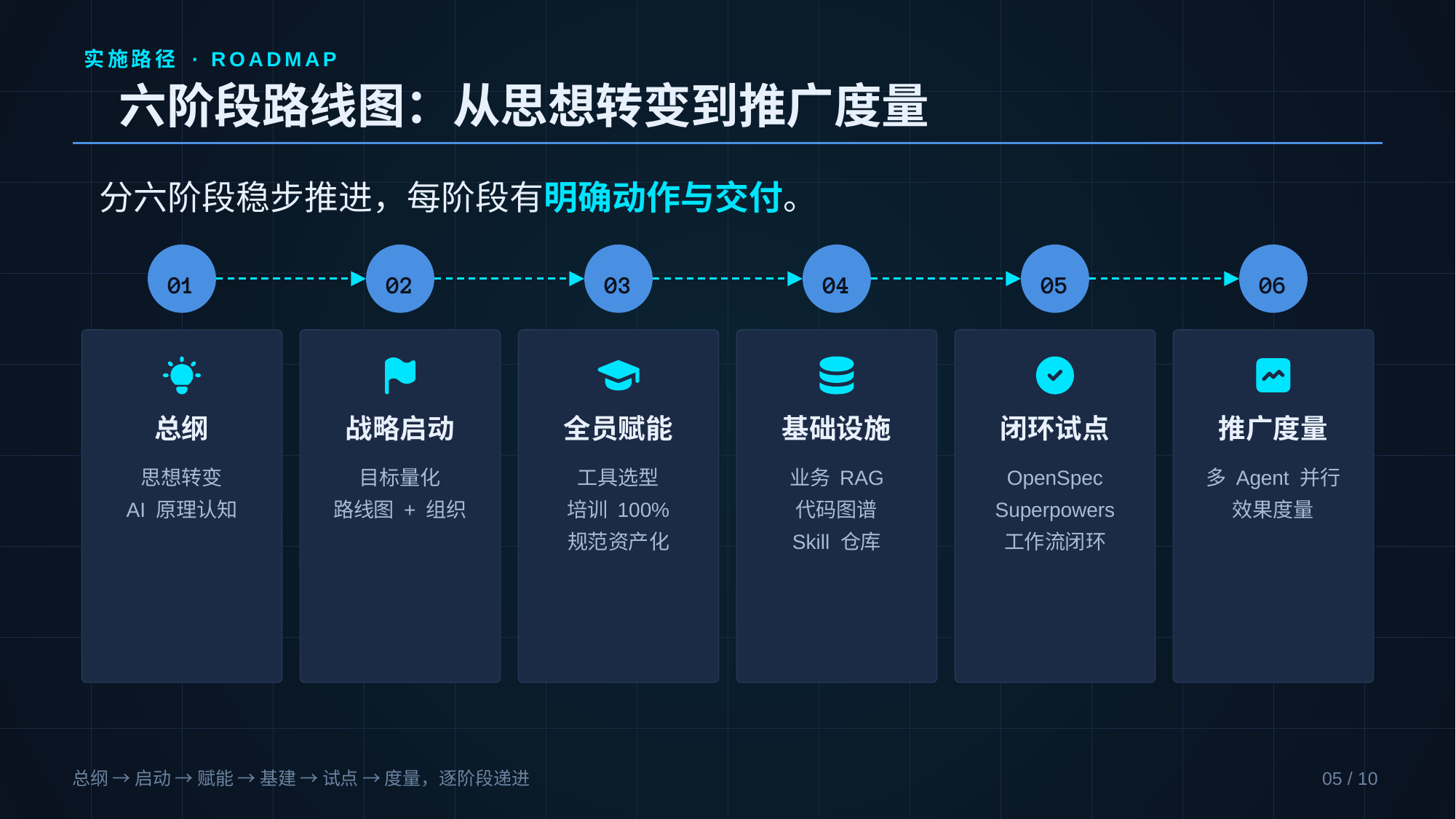

实施路径 · ROADMAP
六阶段路线图：从思想转变到推广度量

分六阶段稳步推进，每阶段有明确动作与交付。

01

总纲
思想转变
AI 原理认知

02

战略启动
目标量化
路线图 + 组织

03

全员赋能
工具选型
培训 100%
规范资产化

04

基础设施
业务 RAG
代码图谱
Skill 仓库

05

闭环试点
OpenSpec
Superpowers
工作流闭环

06

推广度量
多 Agent 并行
效果度量

总纲 → 启动 → 赋能 → 基建 → 试点 → 度量，逐阶段递进
05 / 10